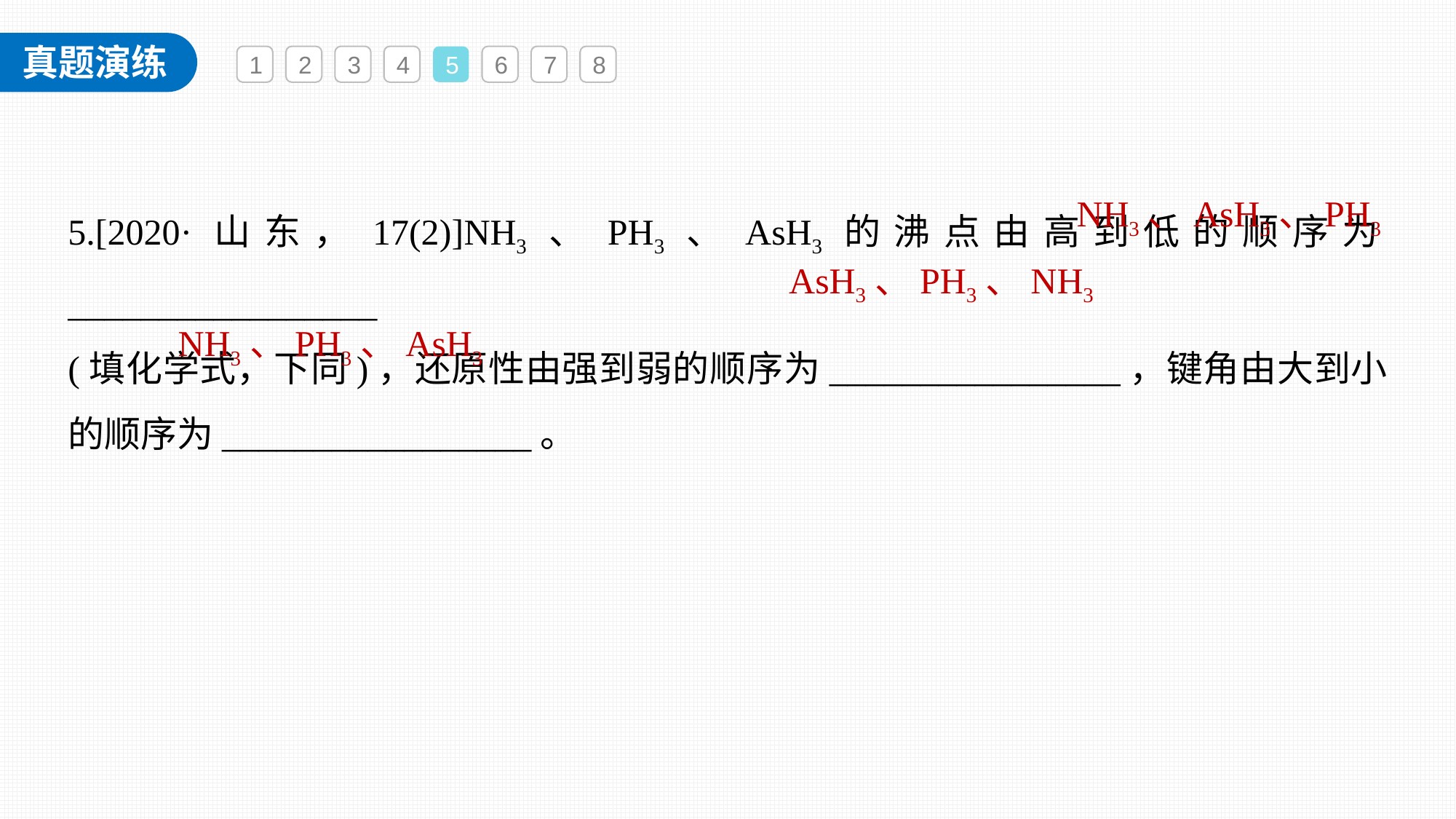

1
2
3
4
5
6
7
8
5.[2020·山东，17(2)]NH3、PH3、AsH3的沸点由高到低的顺序为_________________
(填化学式，下同)，还原性由强到弱的顺序为________________，键角由大到小的顺序为_________________。
NH3、AsH3、PH3
AsH3、PH3、NH3
NH3、PH3、AsH3